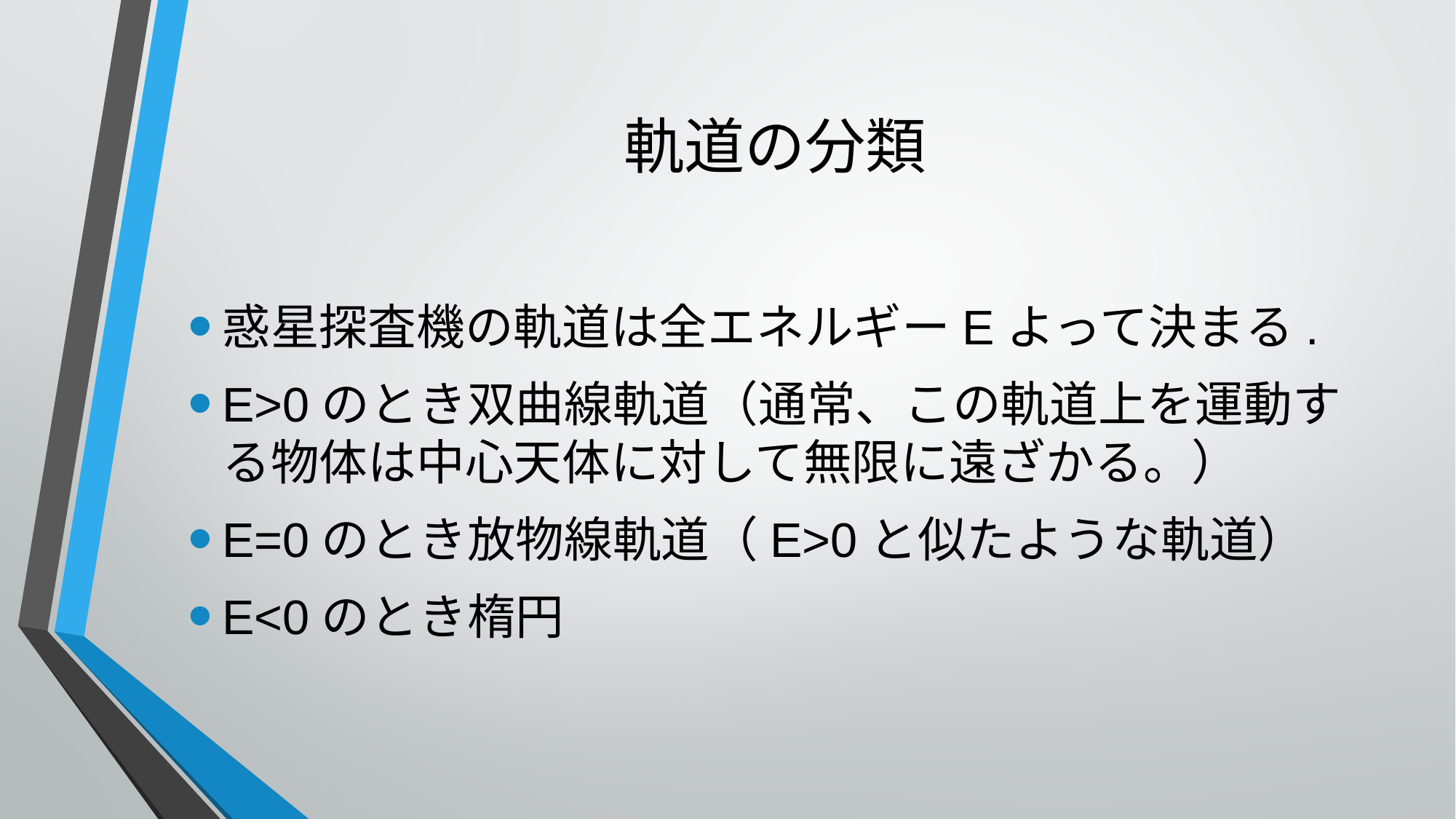

# 軌道の分類
惑星探査機の軌道は全エネルギーEよって決まる.
E>0のとき双曲線軌道（通常、この軌道上を運動する物体は中心天体に対して無限に遠ざかる。）
E=0のとき放物線軌道（E>0と似たような軌道）
E<0のとき楕円